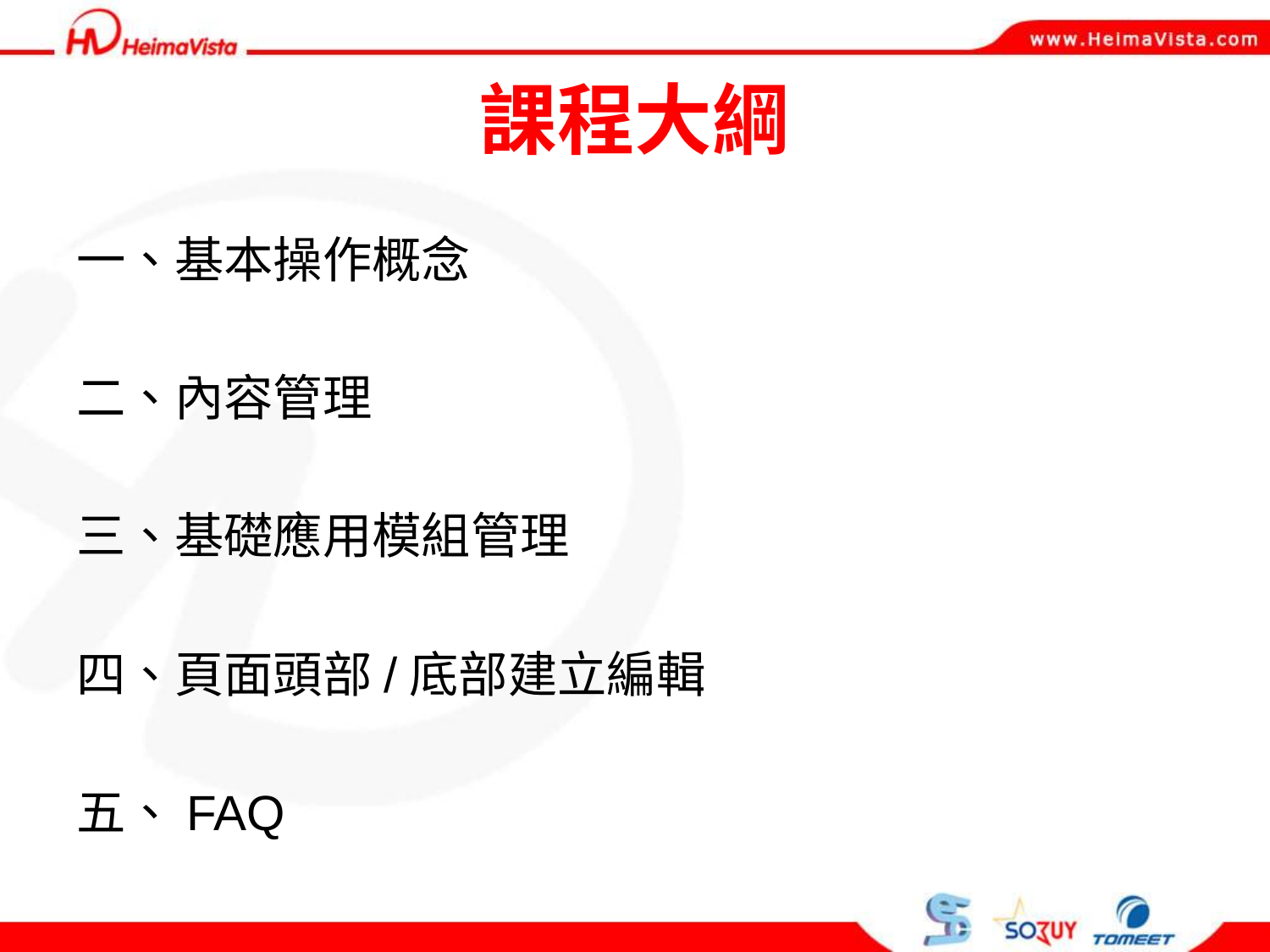

# 課程大綱
一、基本操作概念

二、內容管理

三、基礎應用模組管理

四、頁面頭部/底部建立編輯

五、FAQ